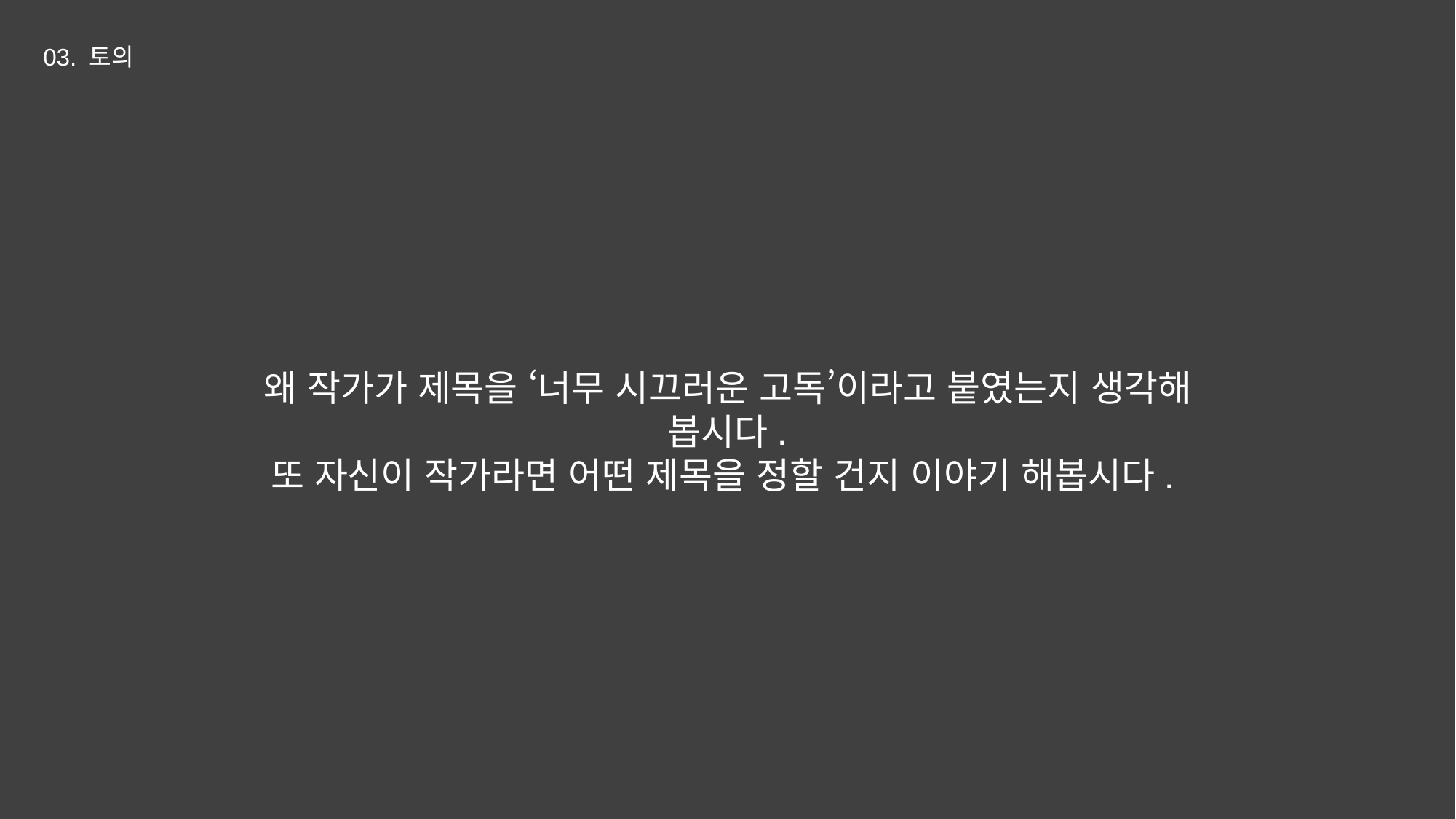

03. 토의
왜 작가가 제목을 ‘너무 시끄러운 고독’이라고 붙였는지 생각해 봅시다.
또 자신이 작가라면 어떤 제목을 정할 건지 이야기 해봅시다.